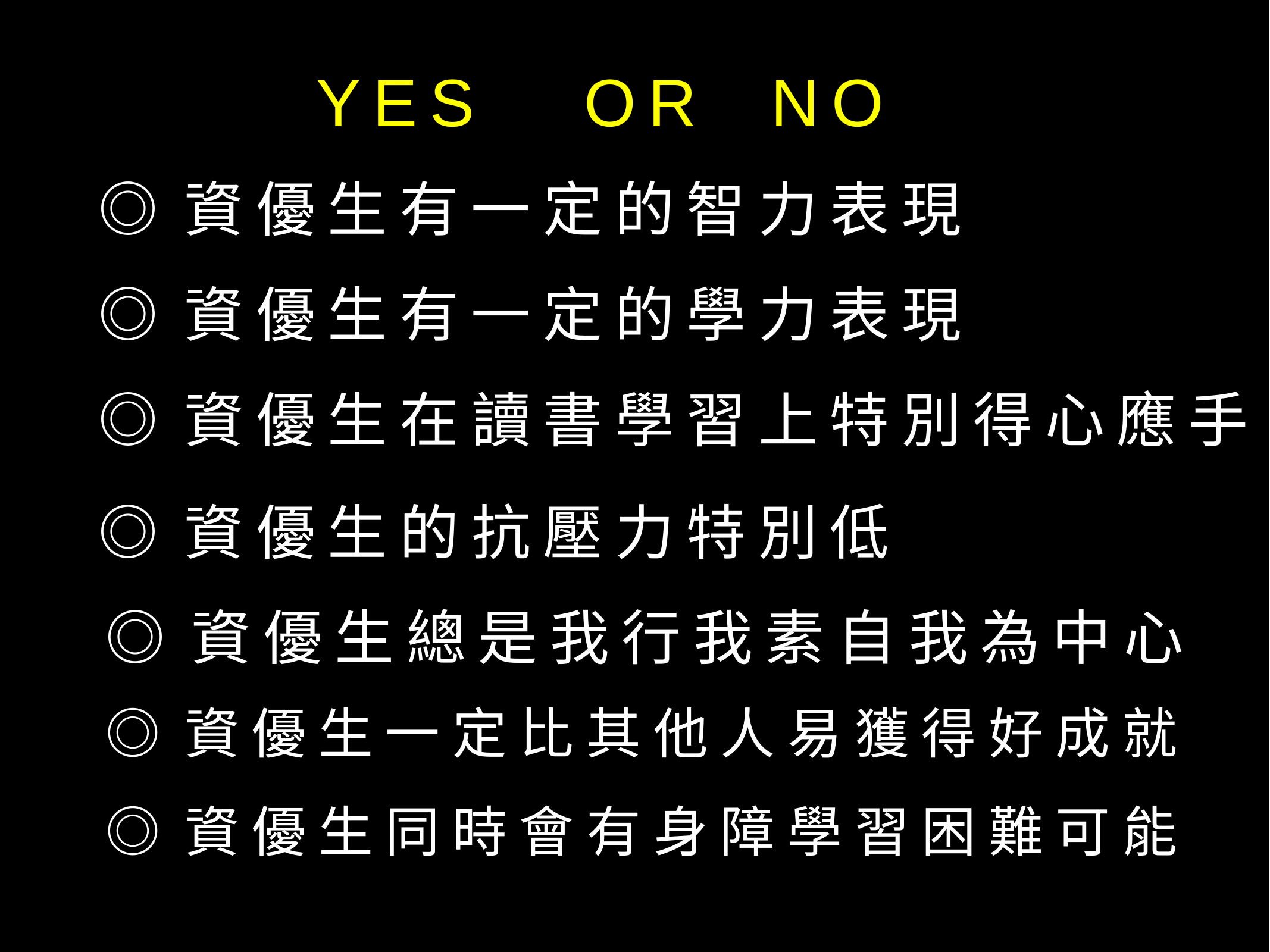

Yes 	or  no
# ◎資優生有一定的智力表現
◎資優生有一定的學力表現
◎資優生在讀書學習上特別得心應手
◎資優生的抗壓力特別低
◎資優生總是我行我素自我為中心
◎資優生一定比其他人易獲得好成就
◎資優生同時會有身障學習困難可能